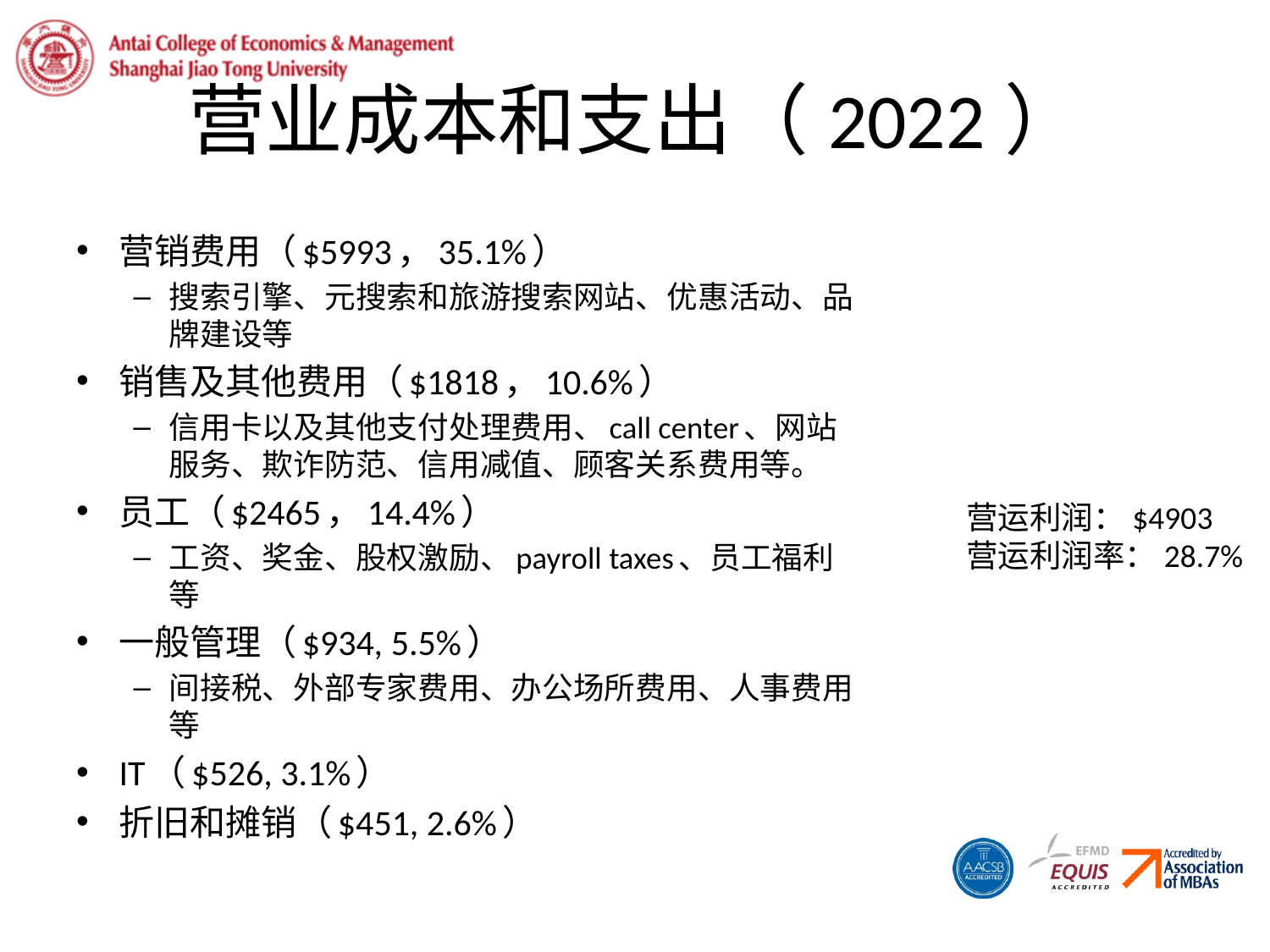

# 营业成本和支出（2022）
营销费用（$5993，35.1%）
搜索引擎、元搜索和旅游搜索网站、优惠活动、品牌建设等
销售及其他费用（$1818，10.6%）
信用卡以及其他支付处理费用、call center、网站服务、欺诈防范、信用减值、顾客关系费用等。
员工（$2465，14.4%）
工资、奖金、股权激励、payroll taxes、员工福利等
一般管理（$934, 5.5%）
间接税、外部专家费用、办公场所费用、人事费用等
IT（$526, 3.1%）
折旧和摊销（$451, 2.6%）
营运利润：$4903
营运利润率：28.7%